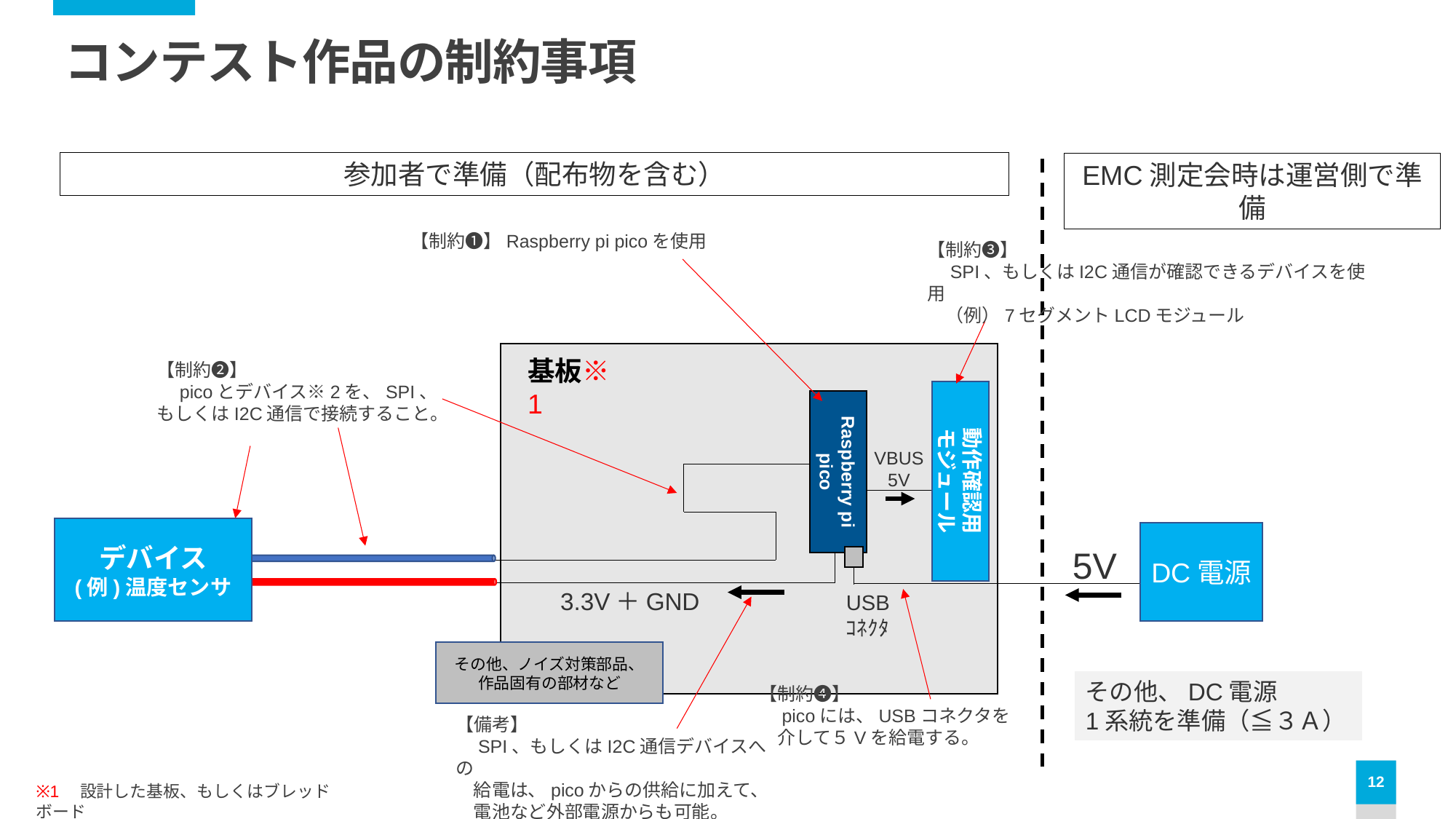

# コンテスト作品の制約事項
参加者で準備（配布物を含む）
EMC測定会時は運営側で準備
【制約❶】Raspberry pi picoを使用
【制約❸】
　SPI、もしくはI2C通信が確認できるデバイスを使用
　（例）7セグメントLCDモジュール

基板※1
【制約❷】
　picoとデバイス※2を、SPI、もしくはI2C通信で接続すること。
Raspberry pi pico

VBUS
5V
動作確認用
モジュール
デバイス
(例)温度センサ
DC電源
5V

3.3V＋GND
USB
ｺﾈｸﾀ
その他、ノイズ対策部品、
作品固有の部材など
その他、DC電源
1系統を準備（≦３Ａ）
【制約❹】
　picoには、USBコネクタを
　介して５Vを給電する。
【備考】
　SPI、もしくはI2C通信デバイスへの
　給電は、picoからの供給に加えて、
　電池など外部電源からも可能。
※1　設計した基板、もしくはブレッドボード